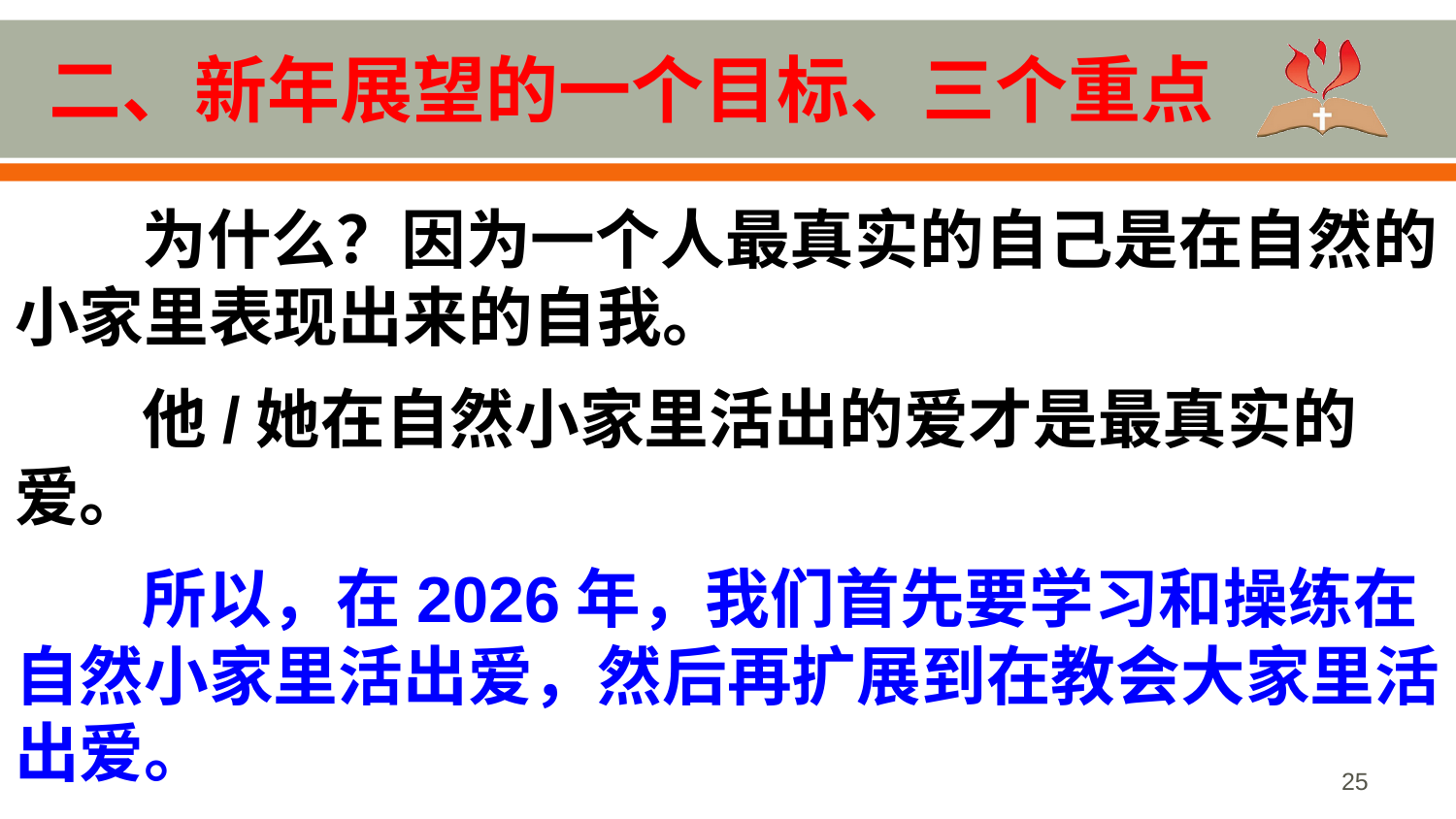

# 二、新年展望的一个目标、三个重点
为什么？因为一个人最真实的自己是在自然的小家里表现出来的自我。
他/她在自然小家里活出的爱才是最真实的爱。
所以，在2026年，我们首先要学习和操练在自然小家里活出爱，然后再扩展到在教会大家里活出爱。

25